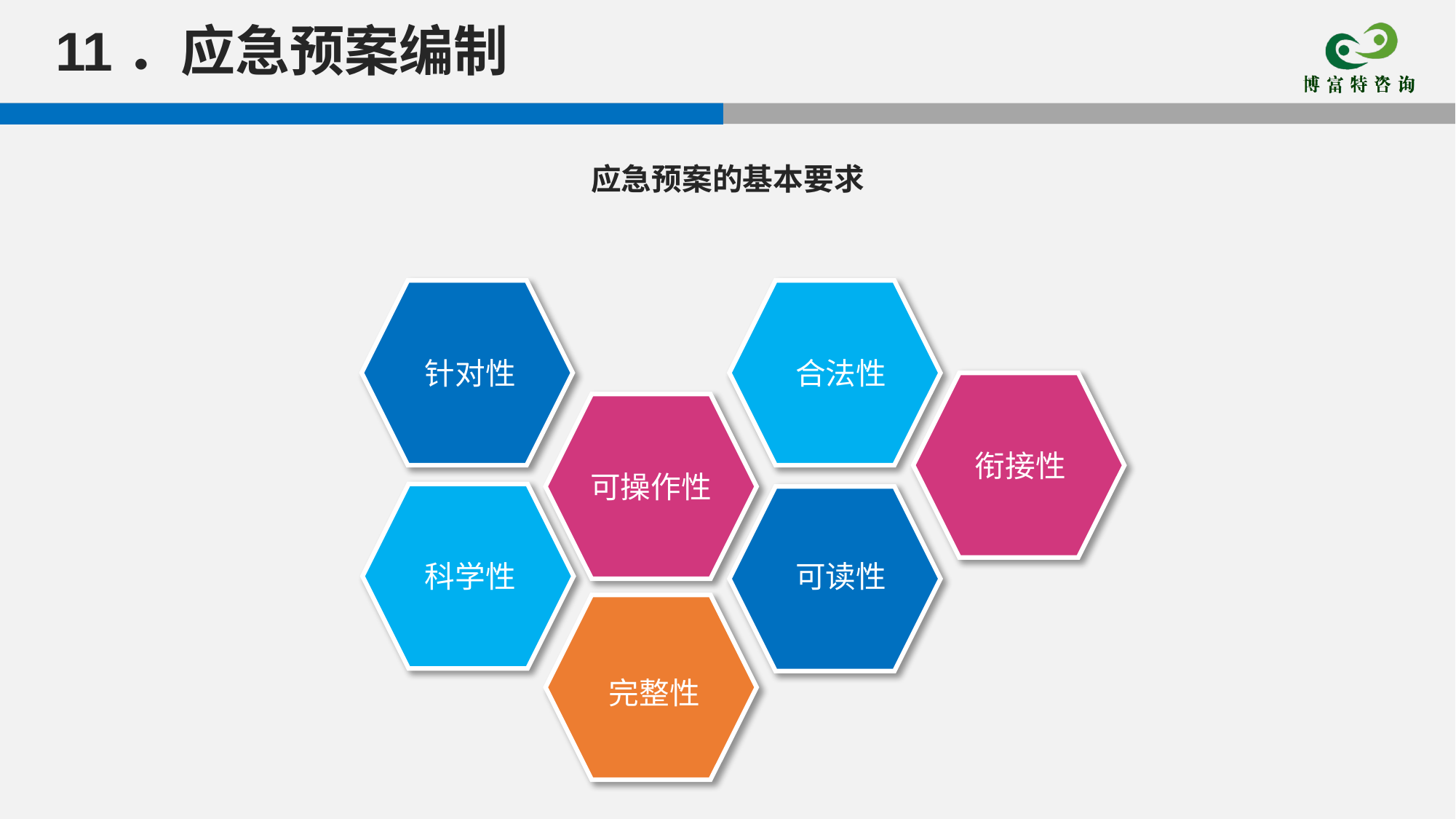

11．应急预案编制

应急预案的基本要求

针对性
合法性
衔接性
可操作性
科学性
可读性
完整性